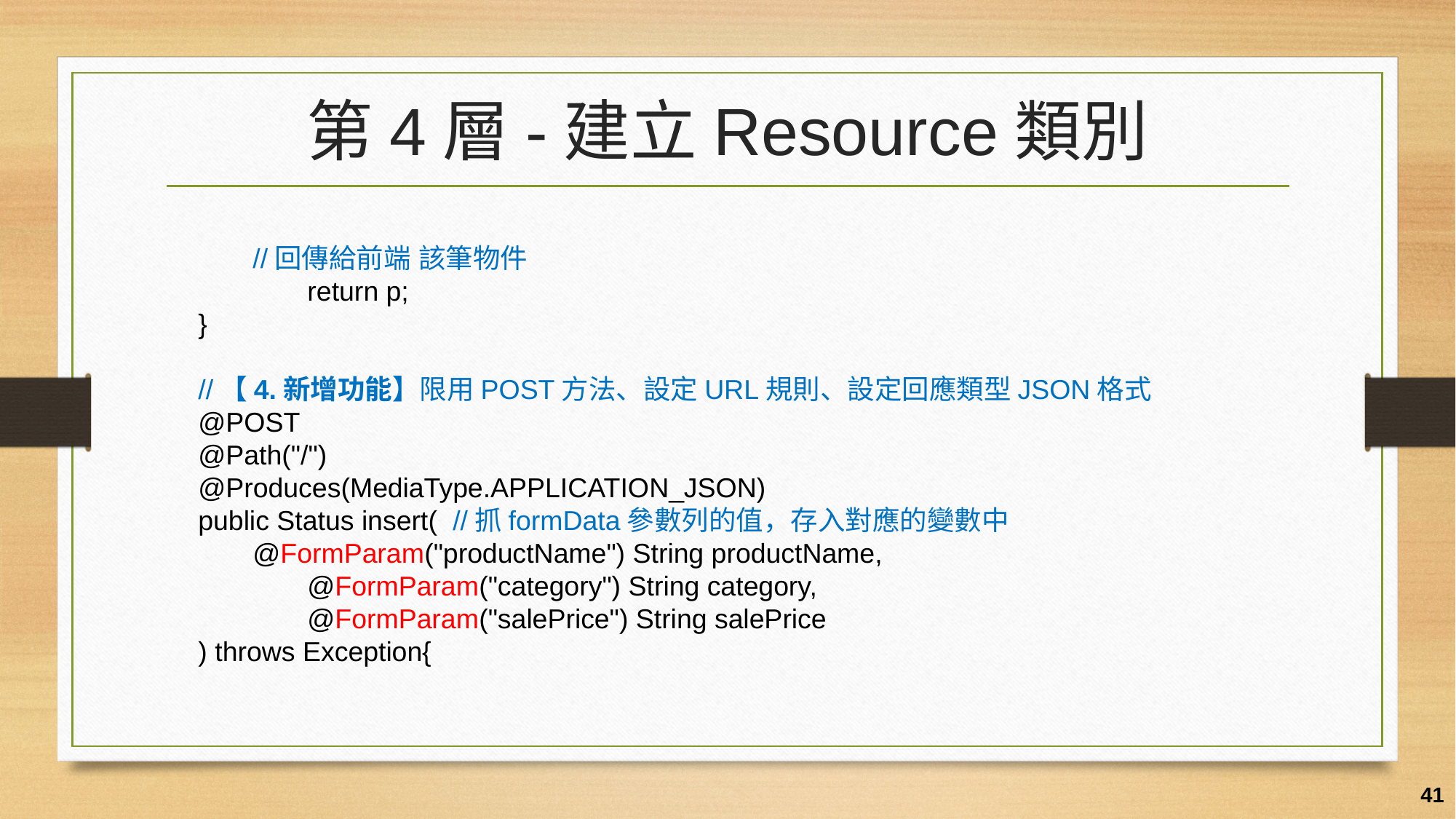

# 第4層-建立Resource類別
	//回傳給前端 該筆物件
		return p;
	}

	//【4.新增功能】限用POST方法、設定URL規則、設定回應類型JSON格式
	@POST
	@Path("/")
	@Produces(MediaType.APPLICATION_JSON)
	public Status insert(  //抓formData參數列的值，存入對應的變數中
	@FormParam("productName") String productName,
		@FormParam("category") String category,
		@FormParam("salePrice") String salePrice
	) throws Exception{
41